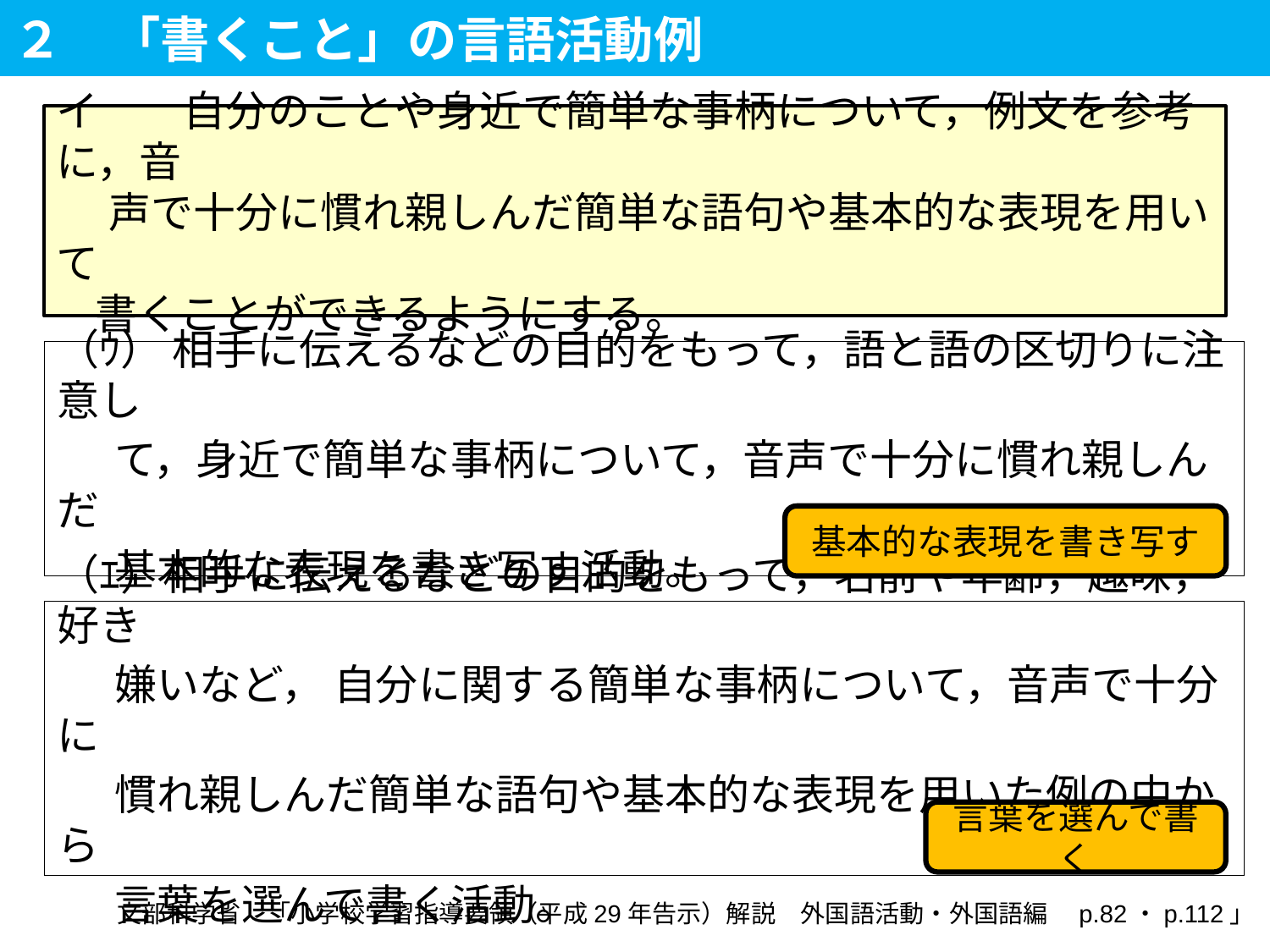

２　「書くこと」の言語活動例
イ　　自分のことや身近で簡単な事柄について，例文を参考に，音
　 声で十分に慣れ親しんだ簡単な語句や基本的な表現を用いて
   書くことができるようにする。
（ｳ） 相手に伝えるなどの目的をもって，語と語の区切りに注意し
     て，身近で簡単な事柄について，音声で十分に慣れ親しんだ
     基本的な表現を書き写す活動。
基本的な表現を書き写す
（ｴ）相手に伝えるなどの目的をもって，名前や年齢，趣味，好き
     嫌いなど， 自分に関する簡単な事柄について，音声で十分に
     慣れ親しんだ簡単な語句や基本的な表現を用いた例の中から
     言葉を選んで書く活動。
言葉を選んで書く
文部科学省　「小学校学習指導要領（平成29年告示）解説　外国語活動・外国語編　p.82・p.112」